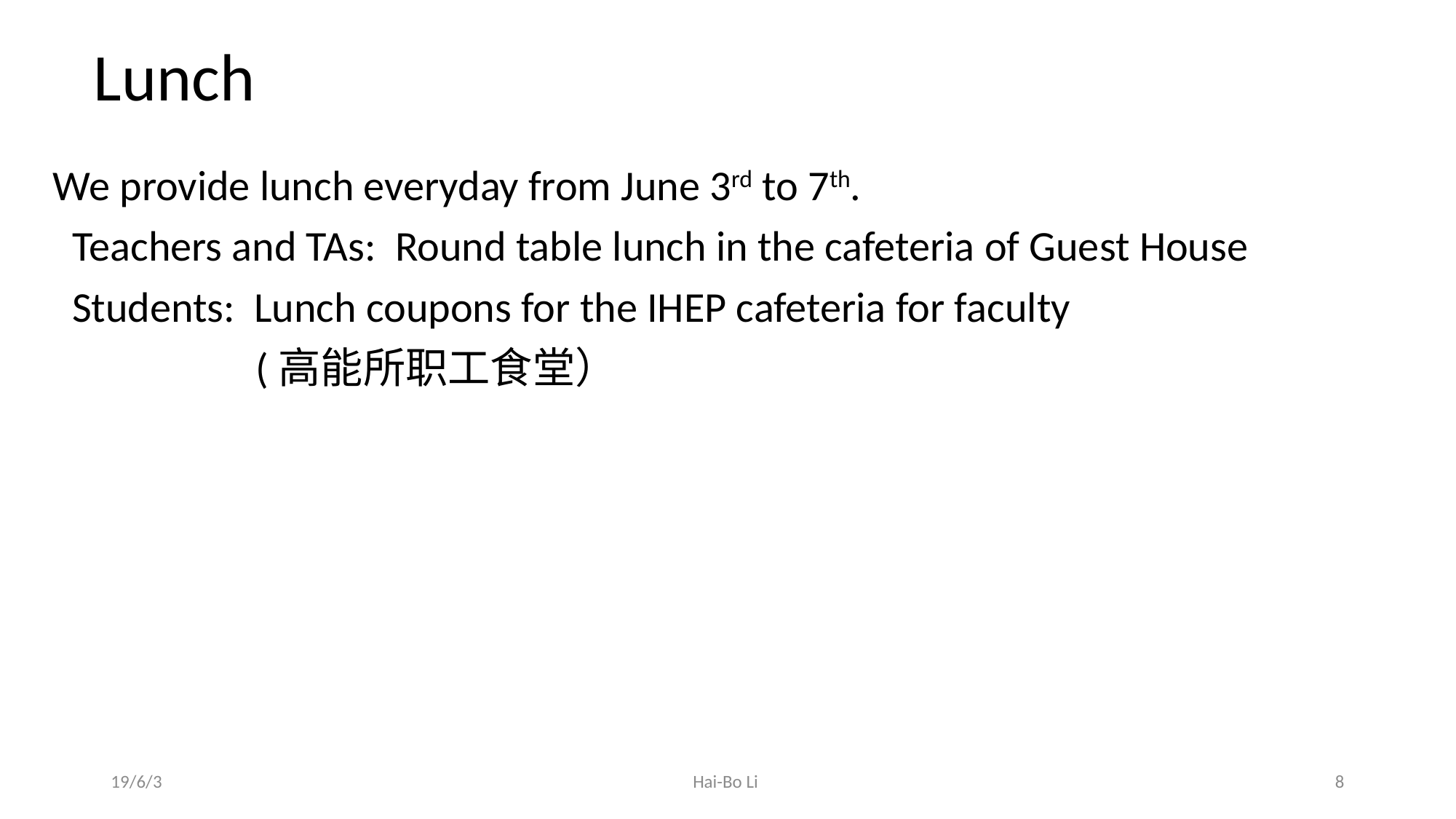

# Lunch
We provide lunch everyday from June 3rd to 7th.
  Teachers and TAs:  Round table lunch in the cafeteria of Guest House
  Students:  Lunch coupons for the IHEP cafeteria for faculty
                     (高能所职工食堂）

19/6/3
Hai-Bo Li
8